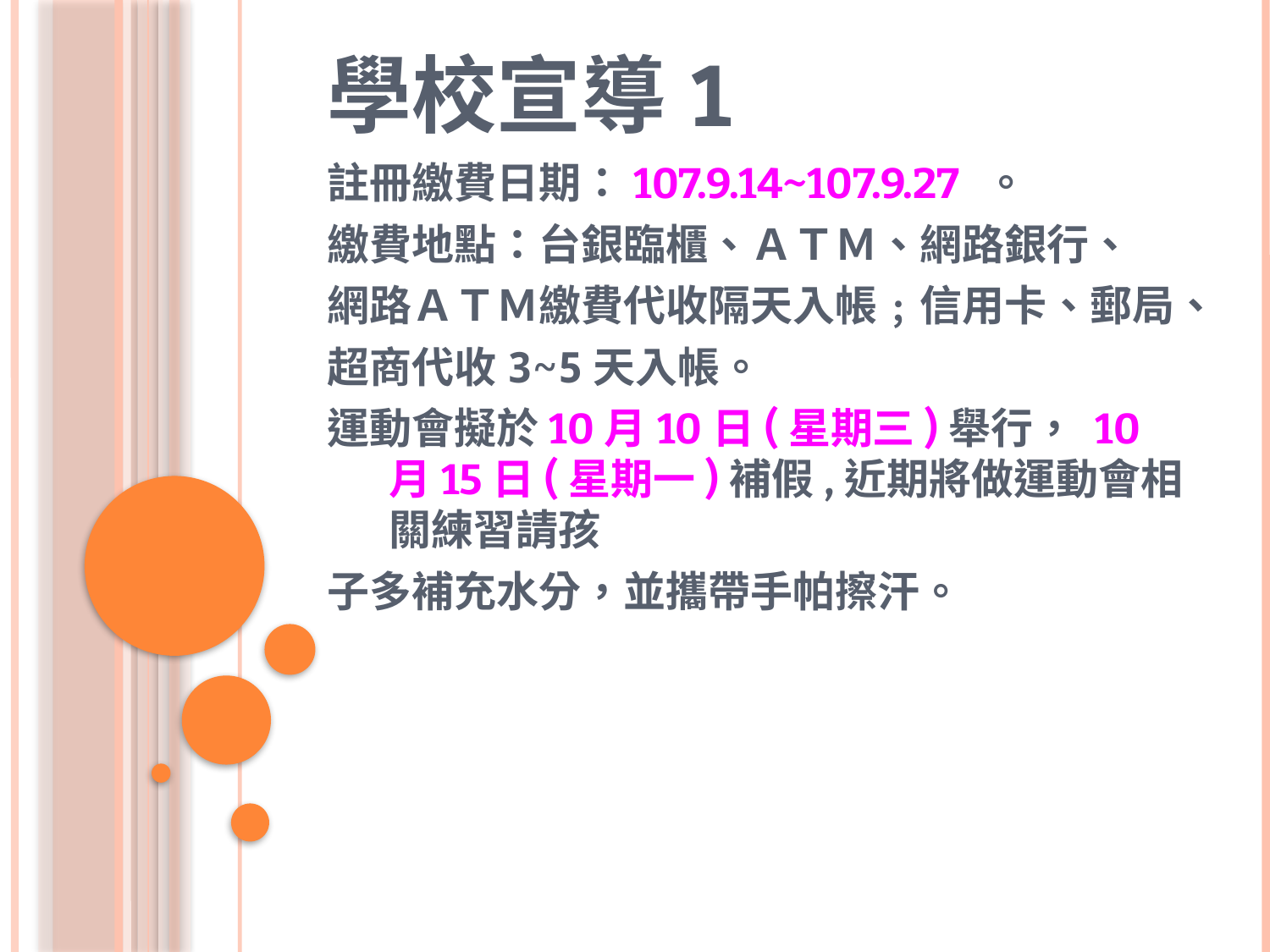

# 學校宣導1
註冊繳費日期：107.9.14~107.9.27  。
繳費地點：台銀臨櫃、ＡＴＭ、網路銀行、
網路ＡＴＭ繳費代收隔天入帳﹔信用卡、郵局、
超商代收3~5天入帳。
運動會擬於10月10日(星期三)舉行， 10月15日(星期一)補假,近期將做運動會相關練習請孩
子多補充水分，並攜帶手帕擦汗。